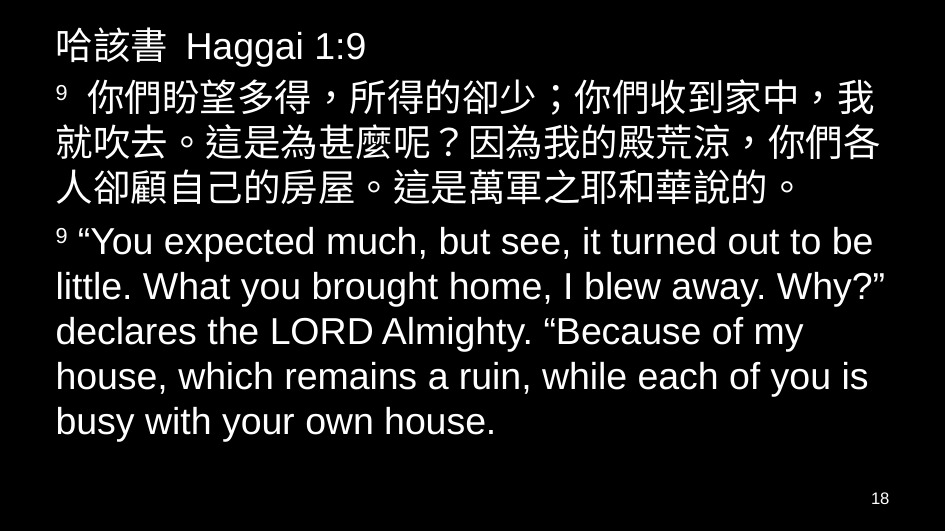

哈該書 Haggai 1:9
9 你們盼望多得，所得的卻少；你們收到家中，我就吹去。這是為甚麼呢？因為我的殿荒涼，你們各人卻顧自己的房屋。這是萬軍之耶和華說的。
9 “You expected much, but see, it turned out to be little. What you brought home, I blew away. Why?” declares the Lord Almighty. “Because of my house, which remains a ruin, while each of you is busy with your own house.

18